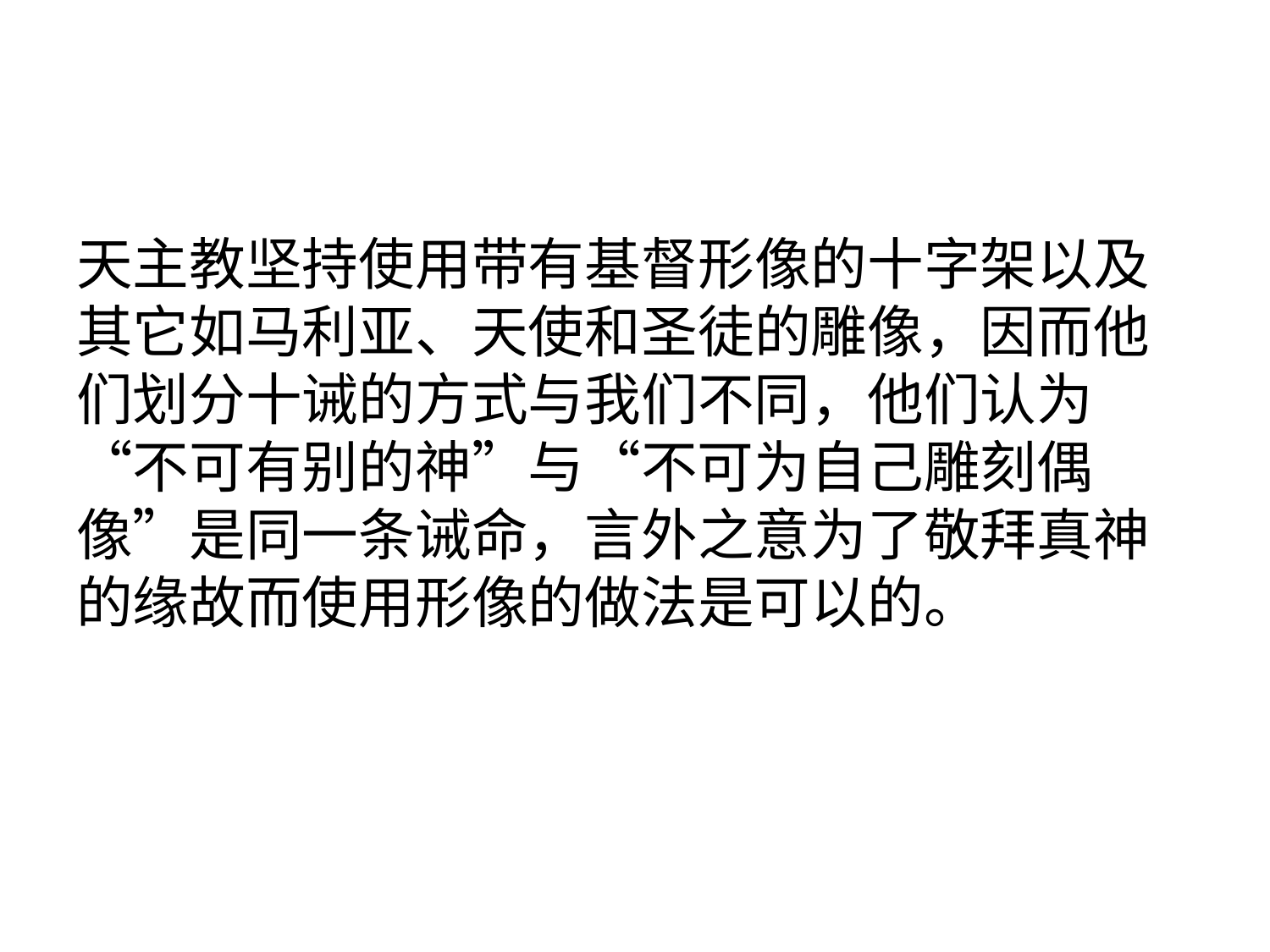

#
天主教坚持使用带有基督形像的十字架以及其它如马利亚、天使和圣徒的雕像，因而他们划分十诫的方式与我们不同，他们认为“不可有别的神”与“不可为自己雕刻偶像”是同一条诫命，言外之意为了敬拜真神的缘故而使用形像的做法是可以的。